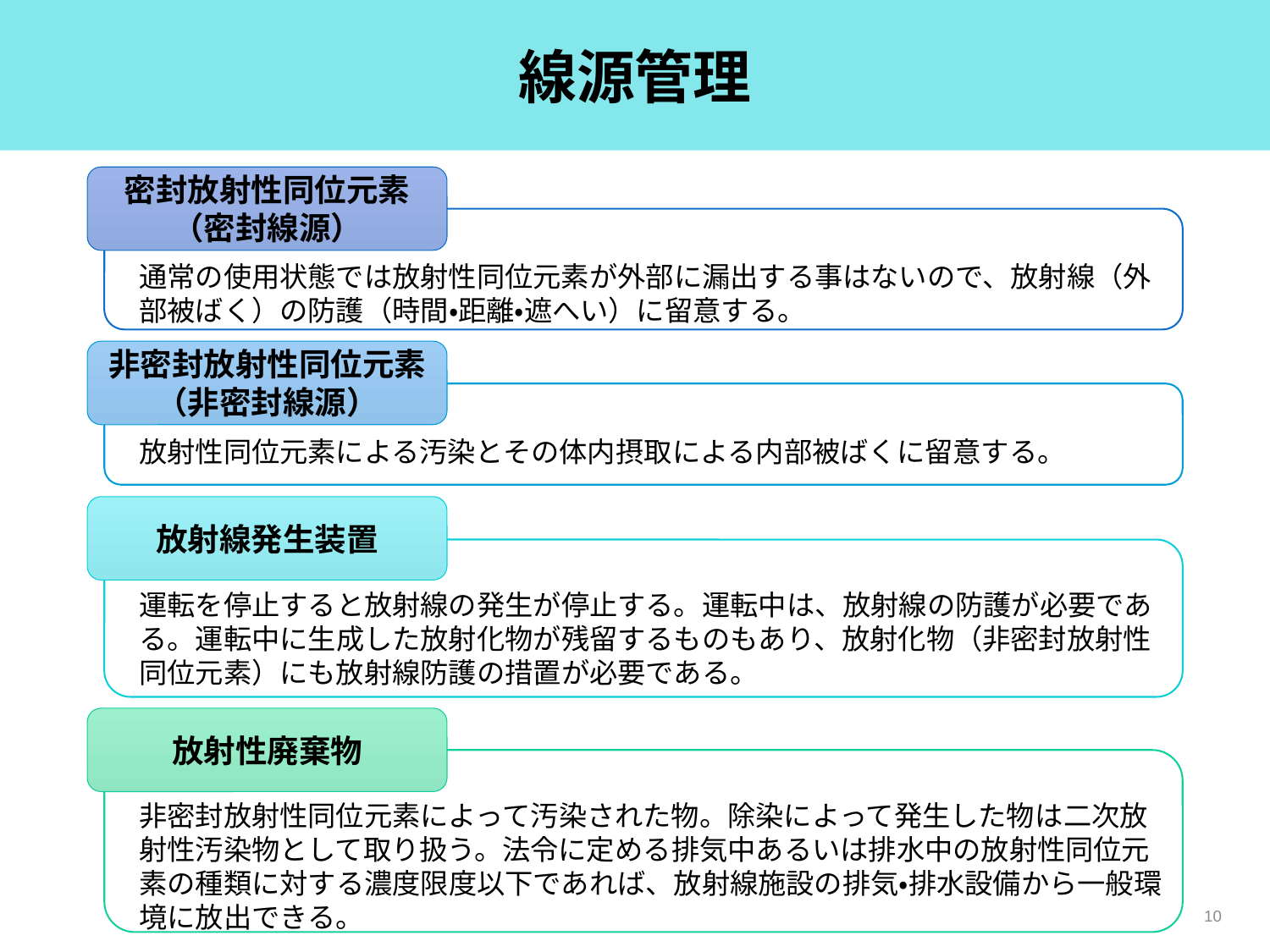

# 線源管理
密封放射性同位元素
（密封線源）

通常の使用状態では放射性同位元素が外部に漏出する事はないので、放射線（外部被ばく）の防護（時間・距離・遮へい）に留意する。
非密封放射性同位元素
（非密封線源）

放射性同位元素による汚染とその体内摂取による内部被ばくに留意する。
放射線発生装置

運転を停止すると放射線の発生が停止する。運転中は、放射線の防護が必要である。運転中に生成した放射化物が残留するものもあり、放射化物（非密封放射性同位元素）にも放射線防護の措置が必要である。
放射性廃棄物

非密封放射性同位元素によって汚染された物。除染によって発生した物は二次放射性汚染物として取り扱う。法令に定める排気中あるいは排水中の放射性同位元素の種類に対する濃度限度以下であれば、放射線施設の排気・排水設備から一般環境に放出できる。
10